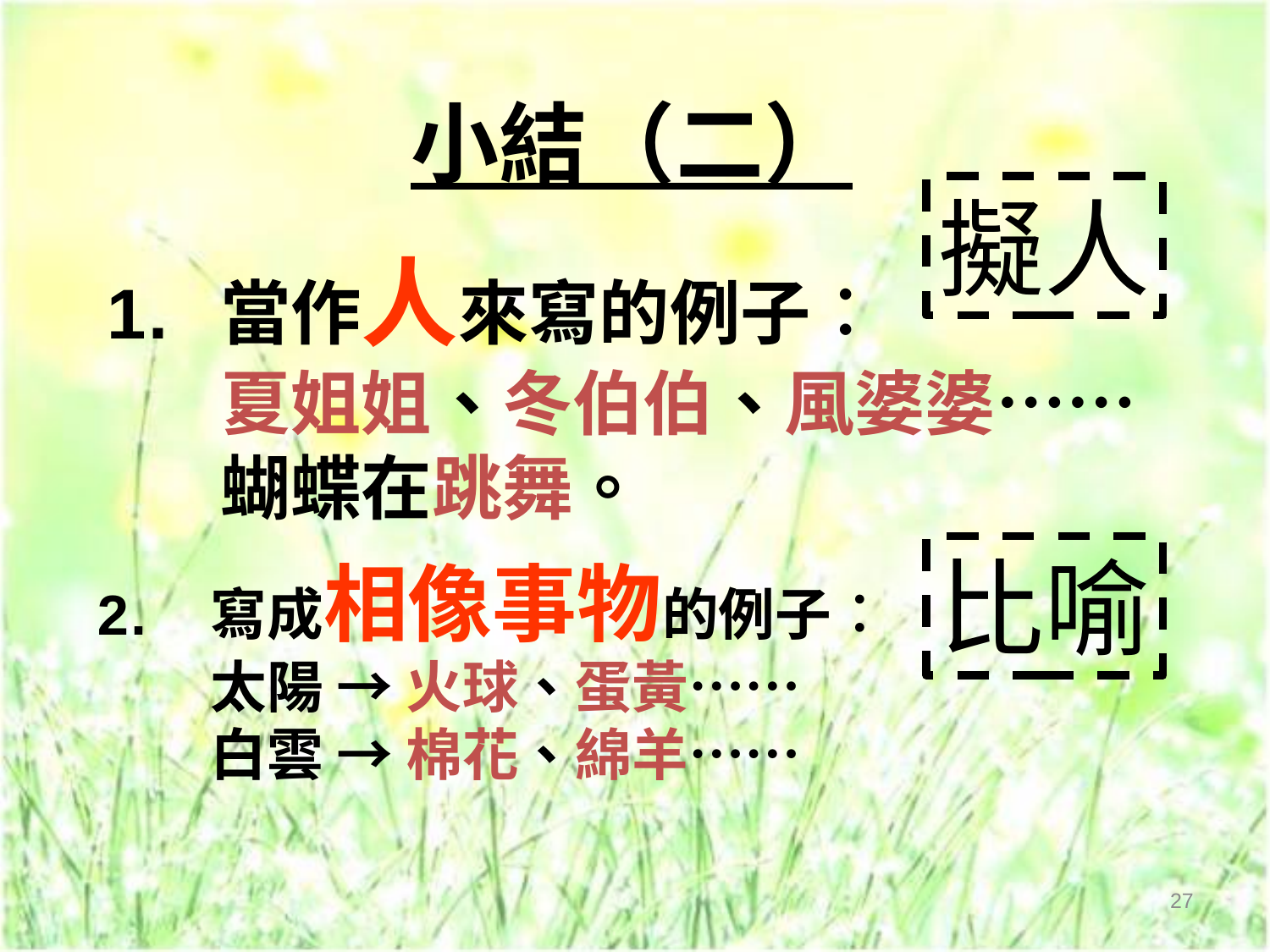

小結（二）
擬人
當作人來寫的例子︰
夏姐姐、冬伯伯、風婆婆……
蝴蝶在跳舞。
比喻
寫成相像事物的例子︰
太陽 → 火球、蛋黃……
白雲 → 棉花、綿羊……
27